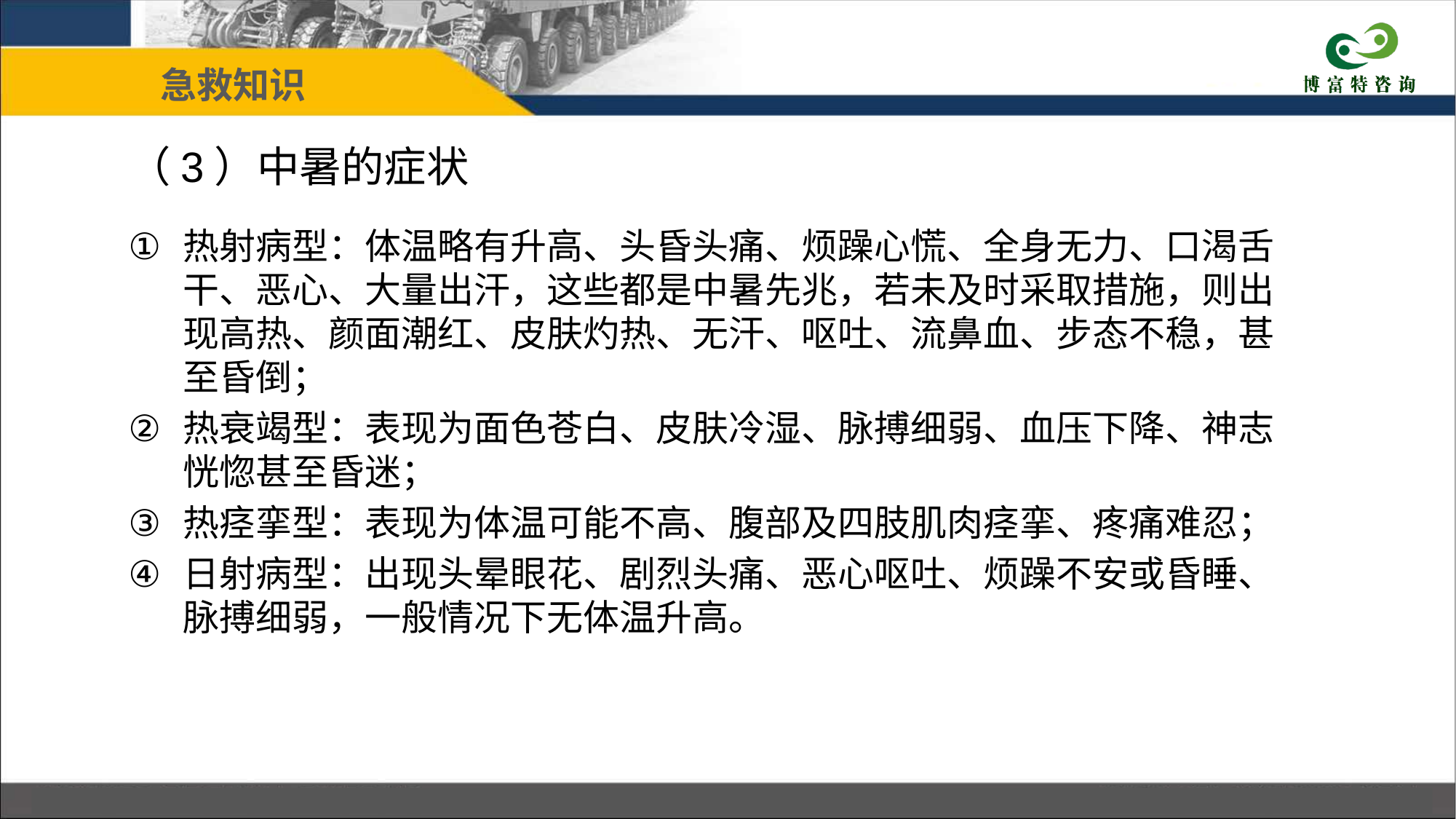

急救知识
（3）中暑的症状

热射病型：体温略有升高、头昏头痛、烦躁心慌、全身无力、口渴舌干、恶心、大量出汗，这些都是中暑先兆，若未及时采取措施，则出现高热、颜面潮红、皮肤灼热、无汗、呕吐、流鼻血、步态不稳，甚至昏倒；
热衰竭型：表现为面色苍白、皮肤冷湿、脉搏细弱、血压下降、神志恍惚甚至昏迷；
热痉挛型：表现为体温可能不高、腹部及四肢肌肉痉挛、疼痛难忍；
日射病型：出现头晕眼花、剧烈头痛、恶心呕吐、烦躁不安或昏睡、脉搏细弱，一般情况下无体温升高。